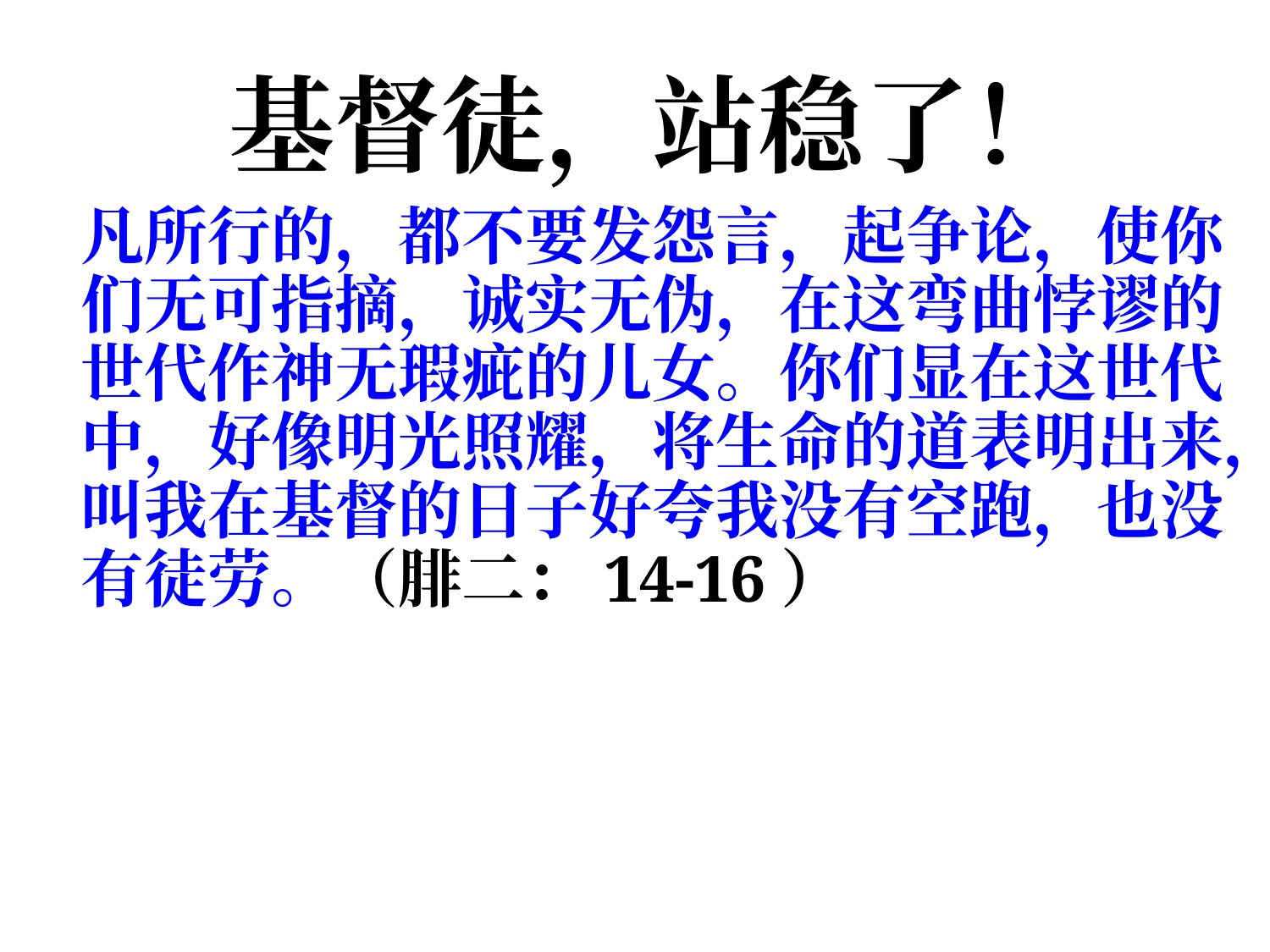

基督徒，站稳了！
凡所行的，都不要发怨言，起争论，使你们无可指摘，诚实无伪，在这弯曲悖谬的世代作神无瑕疵的儿女。你们显在这世代中，好像明光照耀，将生命的道表明出来，叫我在基督的日子好夸我没有空跑，也没有徒劳。（腓二：14-16）